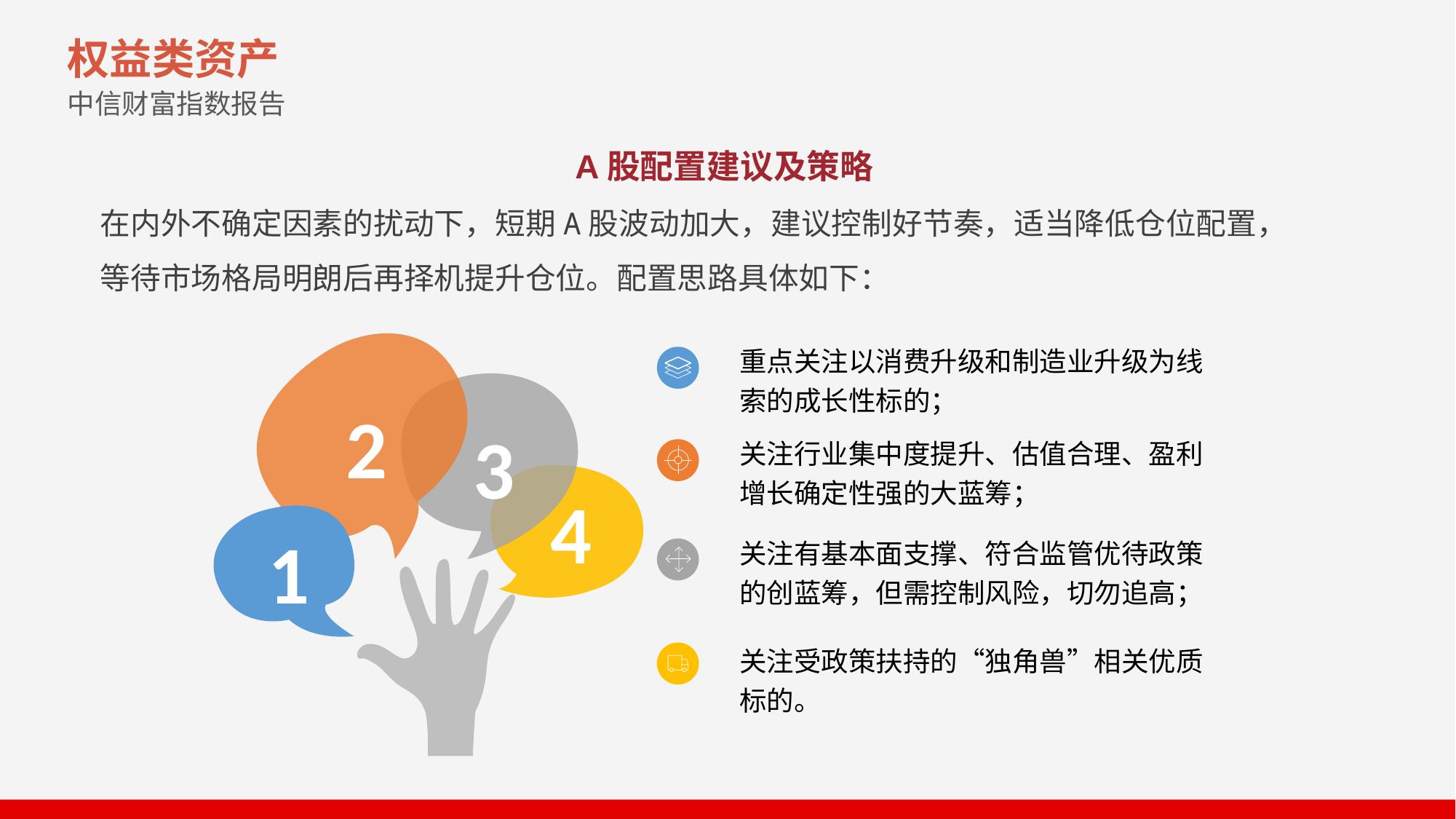

权益类资产
中信财富指数报告
A股配置建议及策略
在内外不确定因素的扰动下，短期A股波动加大，建议控制好节奏，适当降低仓位配置，等待市场格局明朗后再择机提升仓位。配置思路具体如下：
重点关注以消费升级和制造业升级为线索的成长性标的；

2
关注行业集中度提升、估值合理、盈利增长确定性强的大蓝筹；
3

4

关注有基本面支撑、符合监管优待政策的创蓝筹，但需控制风险，切勿追高；

1

关注受政策扶持的“独角兽”相关优质标的。

19